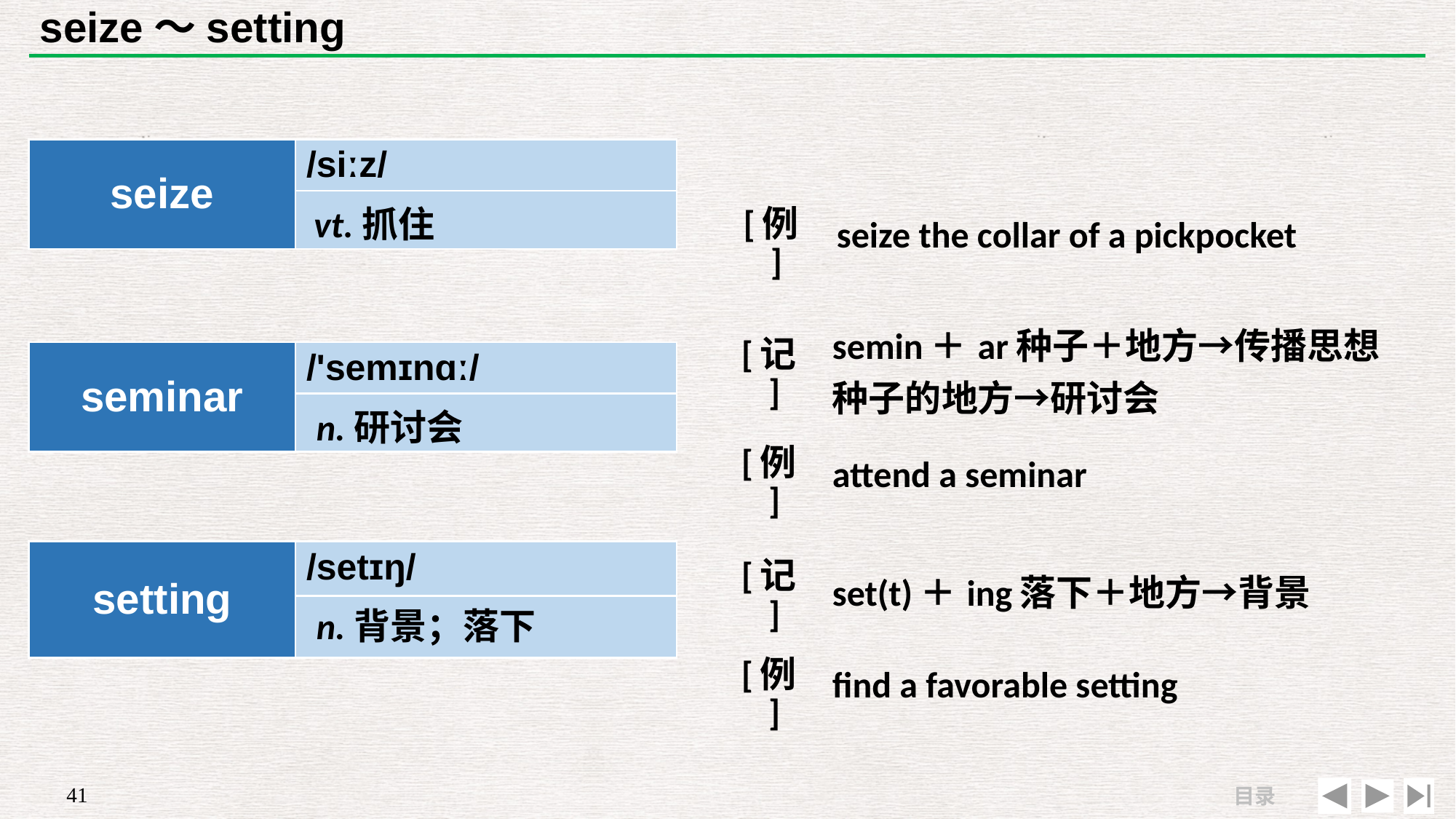

# seize～setting

| seize | /siːz/ |
| --- | --- |
|  |  |
|  |  |
| --- | --- |
| [例] | seize the collar of a pickpocket |
vt.抓住
| [记] | semin＋ar种子＋地方→传播思想 种子的地方→研讨会 |
| --- | --- |
| [例] | attend a seminar |
| seminar | /'semɪnɑː/ |
| --- | --- |
|  |  |
n.研讨会
| [记] | set(t)＋ing落下＋地方→背景 |
| --- | --- |
| [例] | find a favorable setting |
| setting | /setɪŋ/ |
| --- | --- |
|  |  |
n.背景；落下